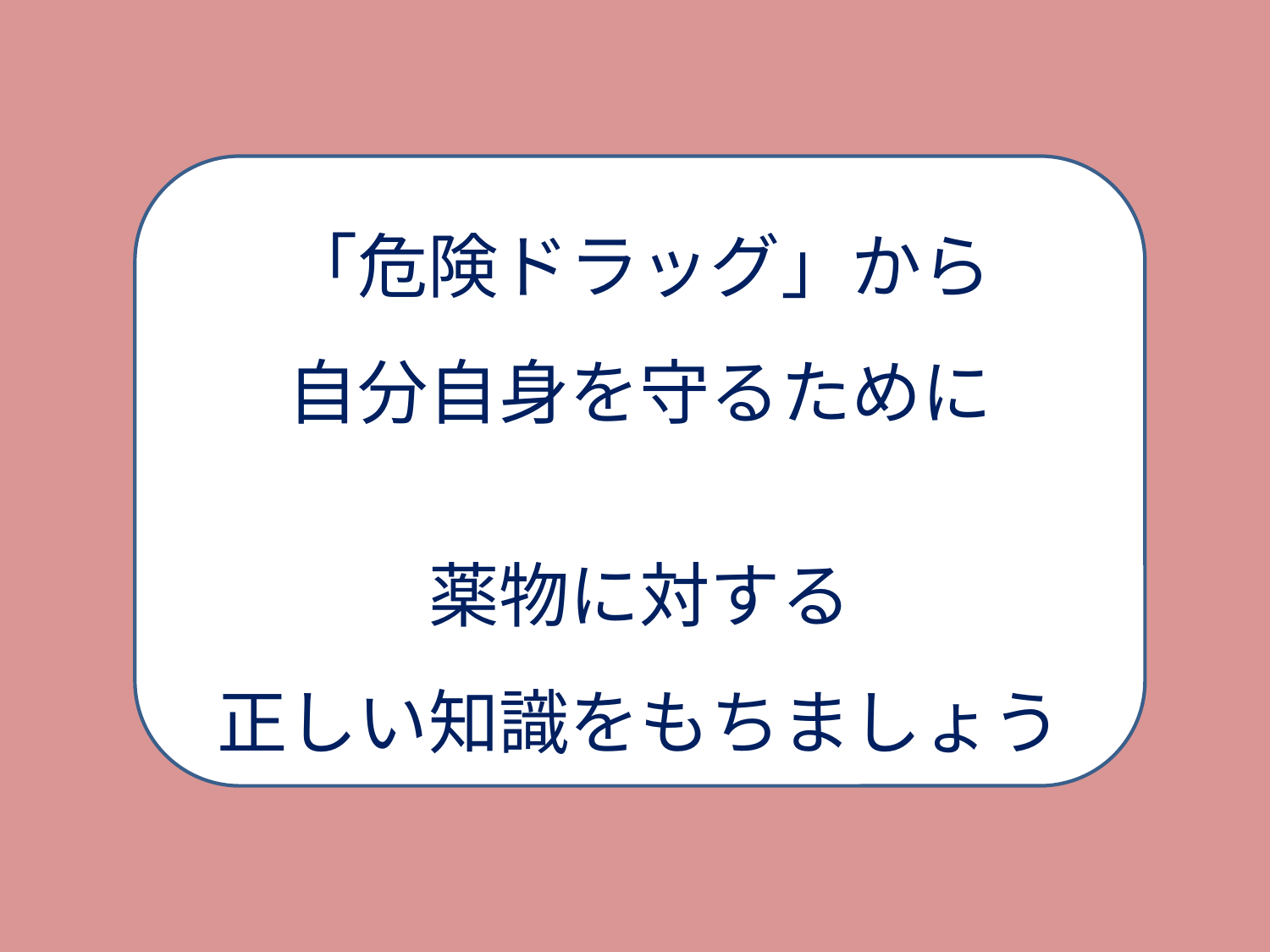

「危険ドラッグ」から
自分自身を守るために

薬物に対する
正しい知識をもちましょう